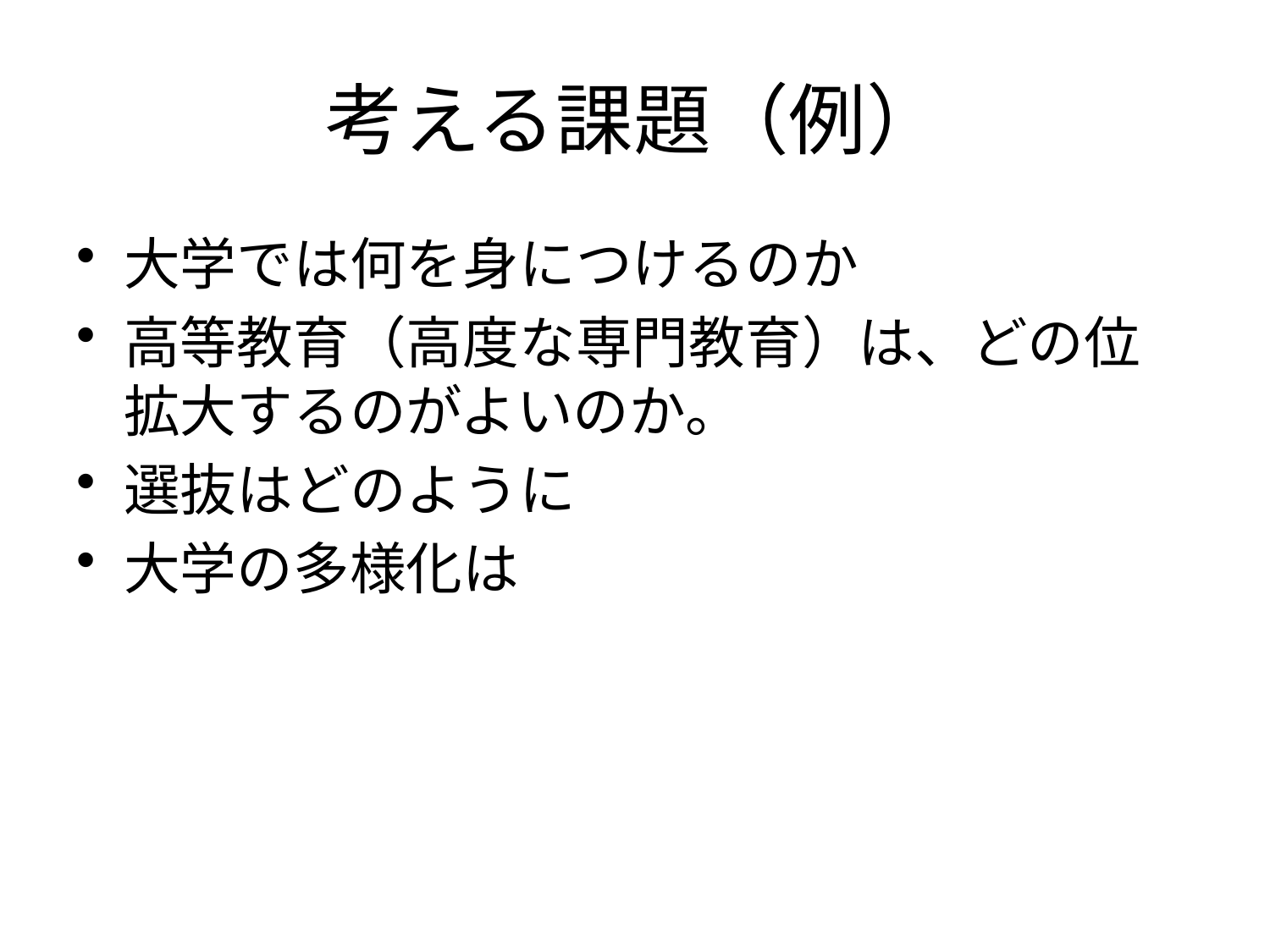

# 考える課題（例）
大学では何を身につけるのか
高等教育（高度な専門教育）は、どの位拡大するのがよいのか。
選抜はどのように
大学の多様化は